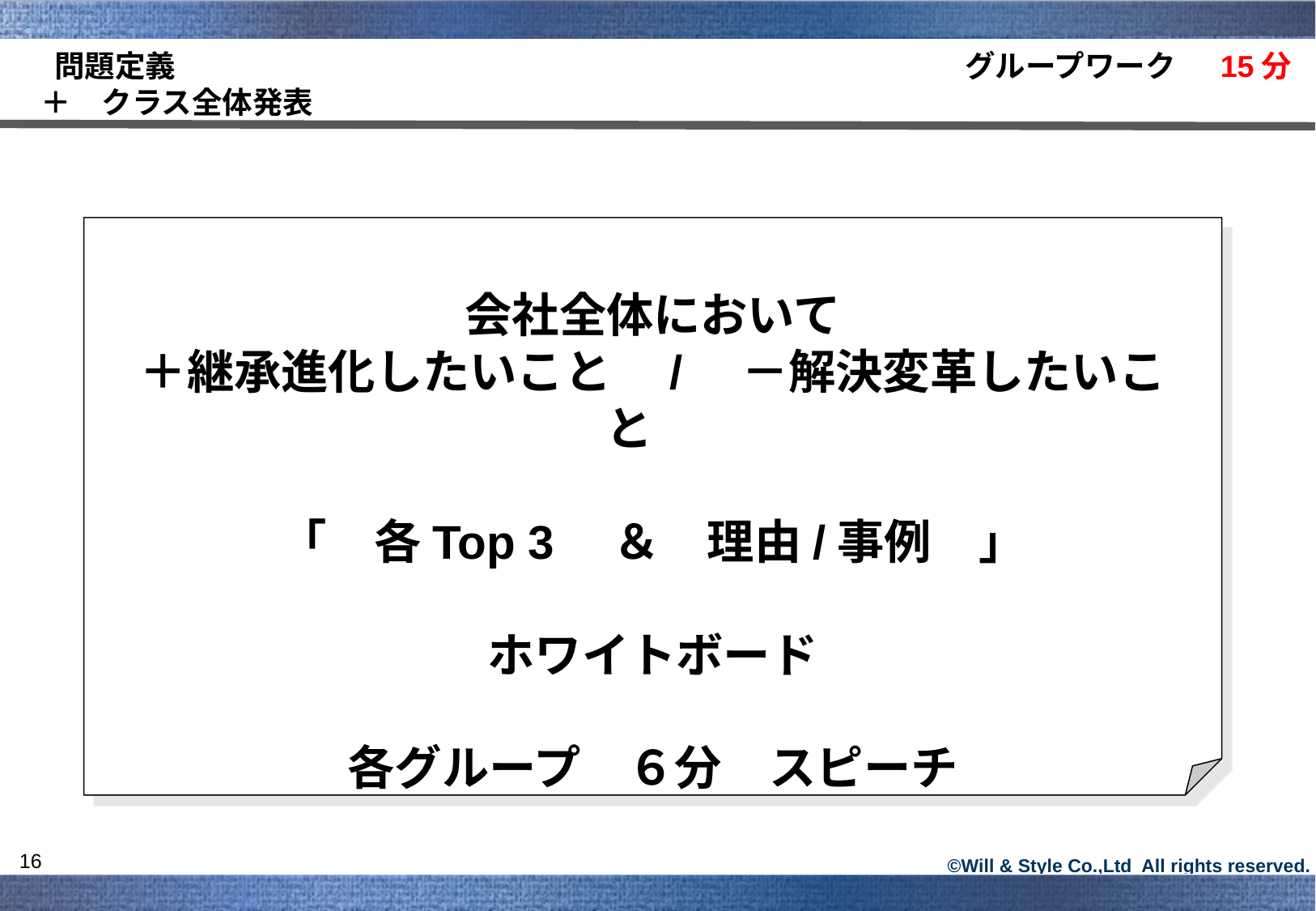

問題定義　　　　　　　　　　　　　　　　　　　　　　　　　　グループワーク　 15分　＋　クラス全体発表

会社全体において
＋継承進化したいこと　/　－解決変革したいこと

「　各Top 3　＆　理由/事例　」

ホワイトボード

各グループ　６分　スピーチ